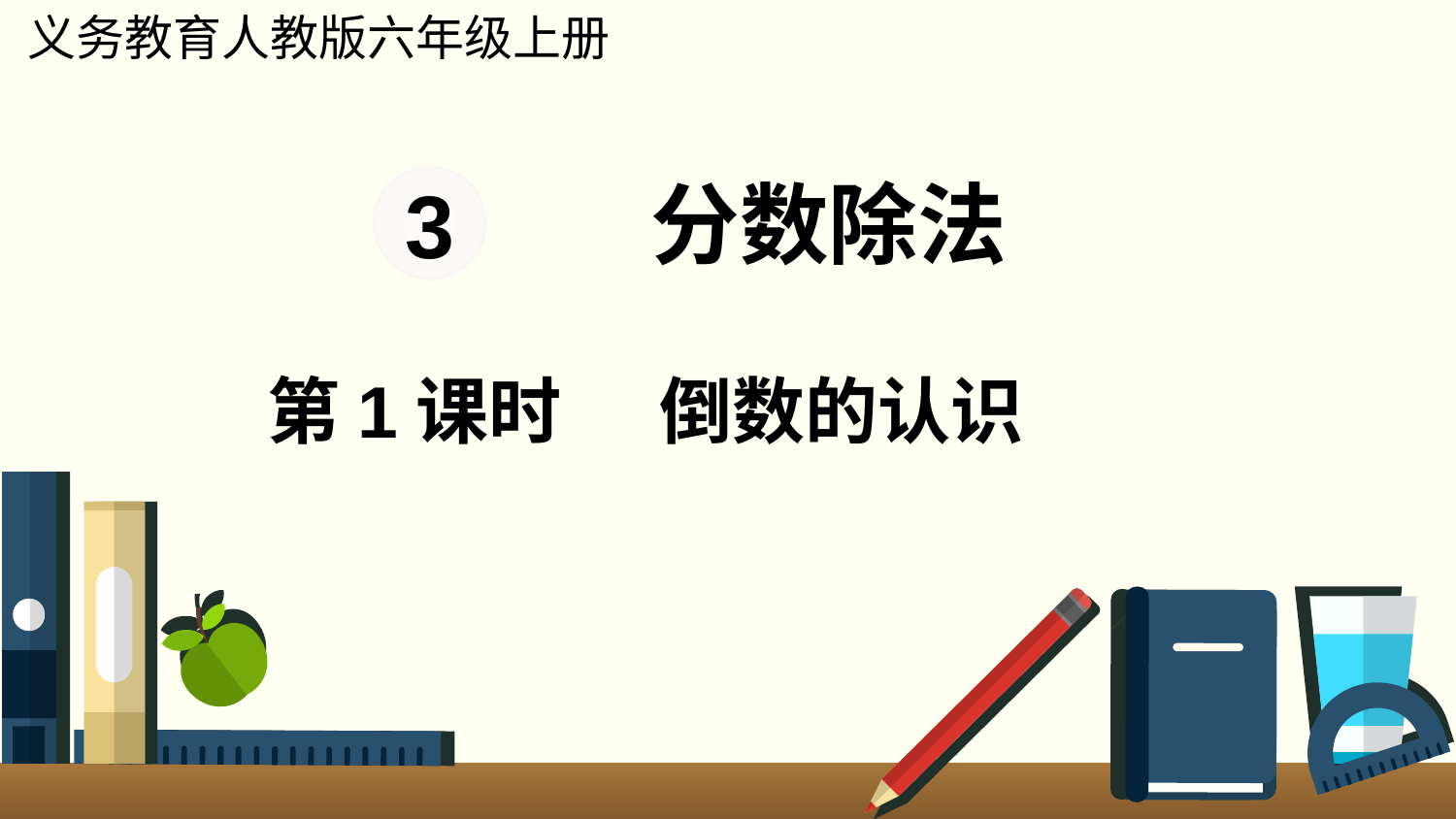

义务教育人教版六年级上册
分数除法
3
第1课时      倒数的认识
www.youyi100.com

优翼

www.youyi100.com